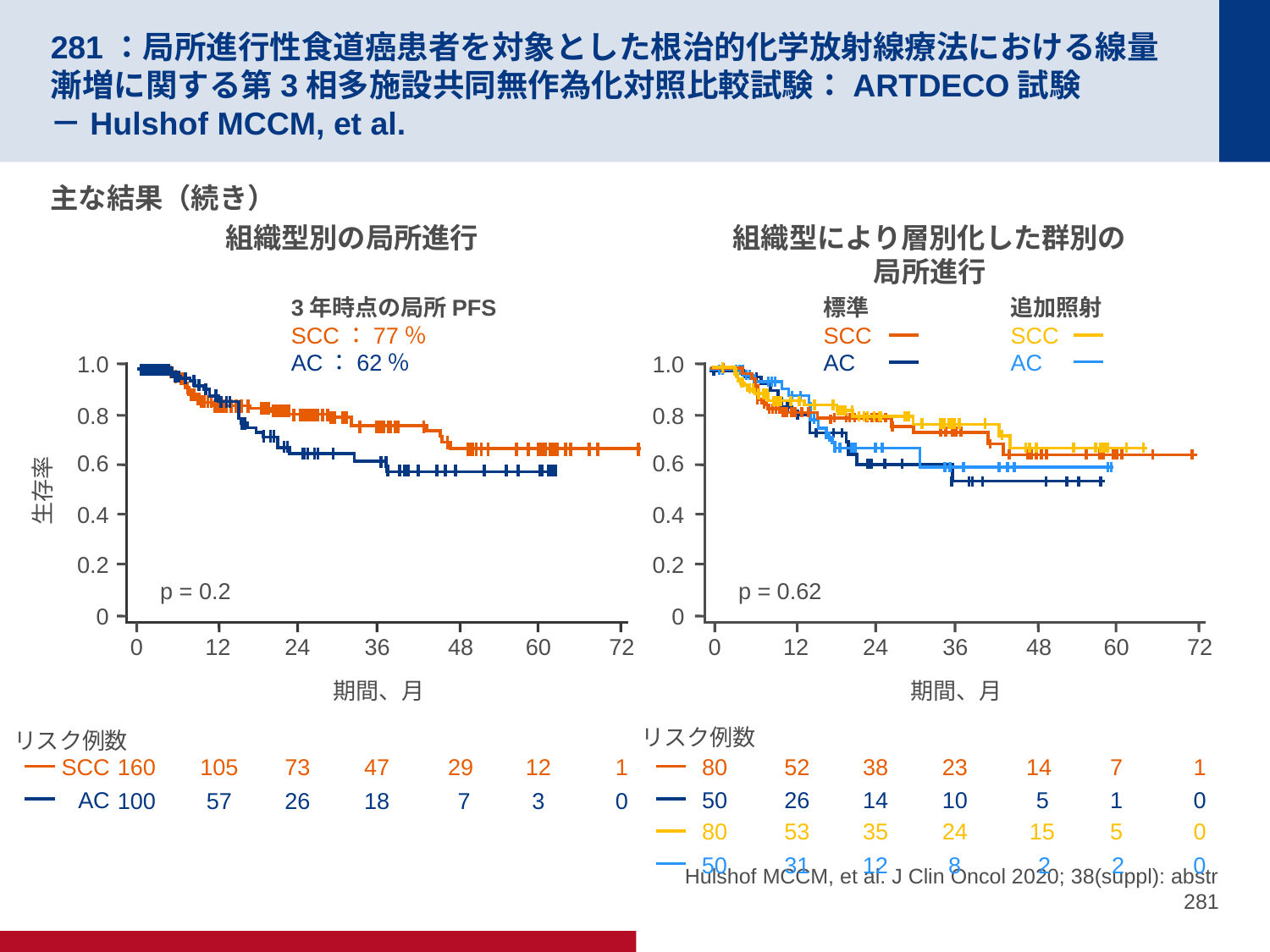

# 281：局所進行性食道癌患者を対象とした根治的化学放射線療法における線量漸増に関する第3相多施設共同無作為化対照比較試験：ARTDECO試験 －Hulshof MCCM, et al.
主な結果（続き）
組織型別の局所進行

組織型により層別化した群別の
局所進行
3年時点の局所PFS
SCC：77％
AC：62％
標準
SCC
AC
追加照射
SCC
AC
1.0
1.0

0.8
0.8

0.6
0.6

生存率
0.4
0.4

0.2
0.2

p = 0.2
p = 0.62
0
0

0
12
24
36
48
60
72
0
12
24
36
48
60
72
期間、月
期間、月
リスク例数
リスク例数
SCC
160
105
73
47
29
12
1

1
80
52
38
23
14
7

50
26
14
10
5
1
0
AC
100
57
26
18
 7
3
0

80
53
35
24
 15
5
0

50
31
12
8
2
2
0
Hulshof MCCM, et al. J Clin Oncol 2020; 38(suppl): abstr 281